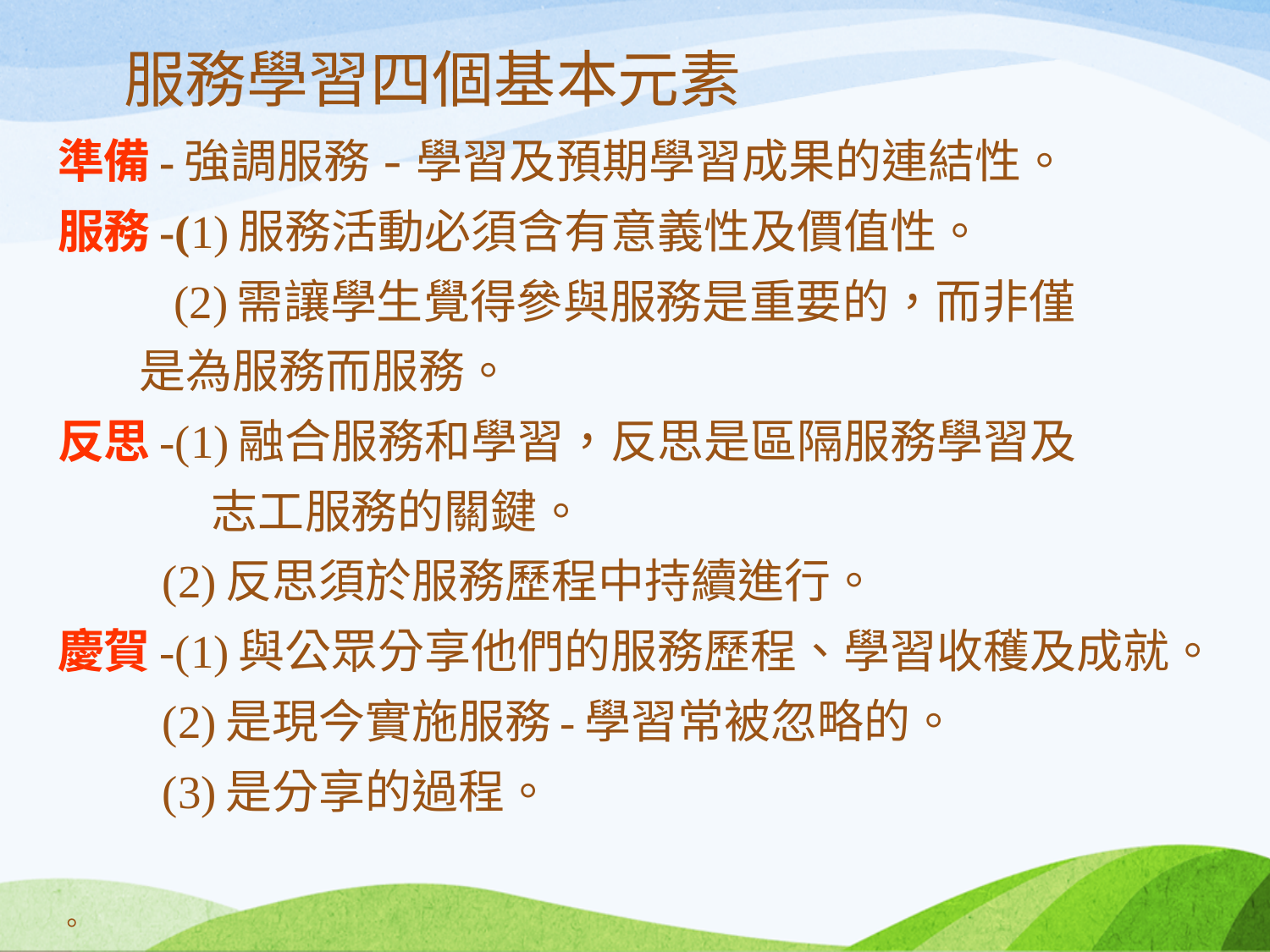

# 服務學習四個基本元素
準備-強調服務-學習及預期學習成果的連結性。
服務-(1)服務活動必須含有意義性及價值性。
          (2)需讓學生覺得參與服務是重要的，而非僅
       是為服務而服務。
反思-(1)融合服務和學習，反思是區隔服務學習及
              志工服務的關鍵。
         (2)反思須於服務歷程中持續進行。
慶賀-(1)與公眾分享他們的服務歷程、學習收穫及成就。
         (2)是現今實施服務-學習常被忽略的。
         (3)是分享的過程。

。